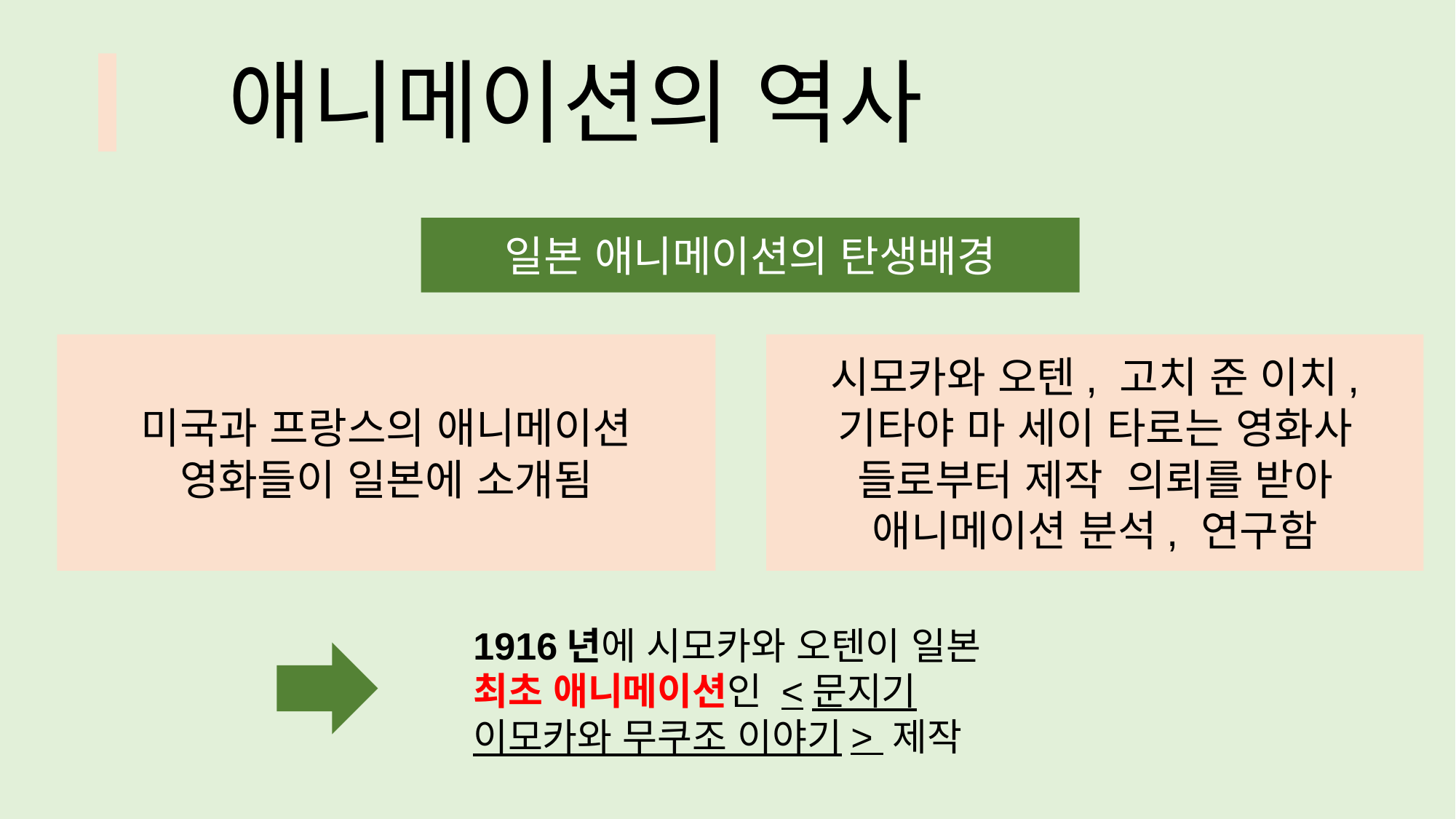

# 애니메이션의 역사

일본 애니메이션의 탄생배경
시모카와 오텐, 고치 준 이치, 기타야 마 세이 타로는 영화사 들로부터 제작  의뢰를 받아 애니메이션 분석, 연구함
미국과 프랑스의 애니메이션 영화들이 일본에 소개됨
1916년에 시모카와 오텐이 일본 최초 애니메이션인 <문지기 이모카와 무쿠조 이야기> 제작